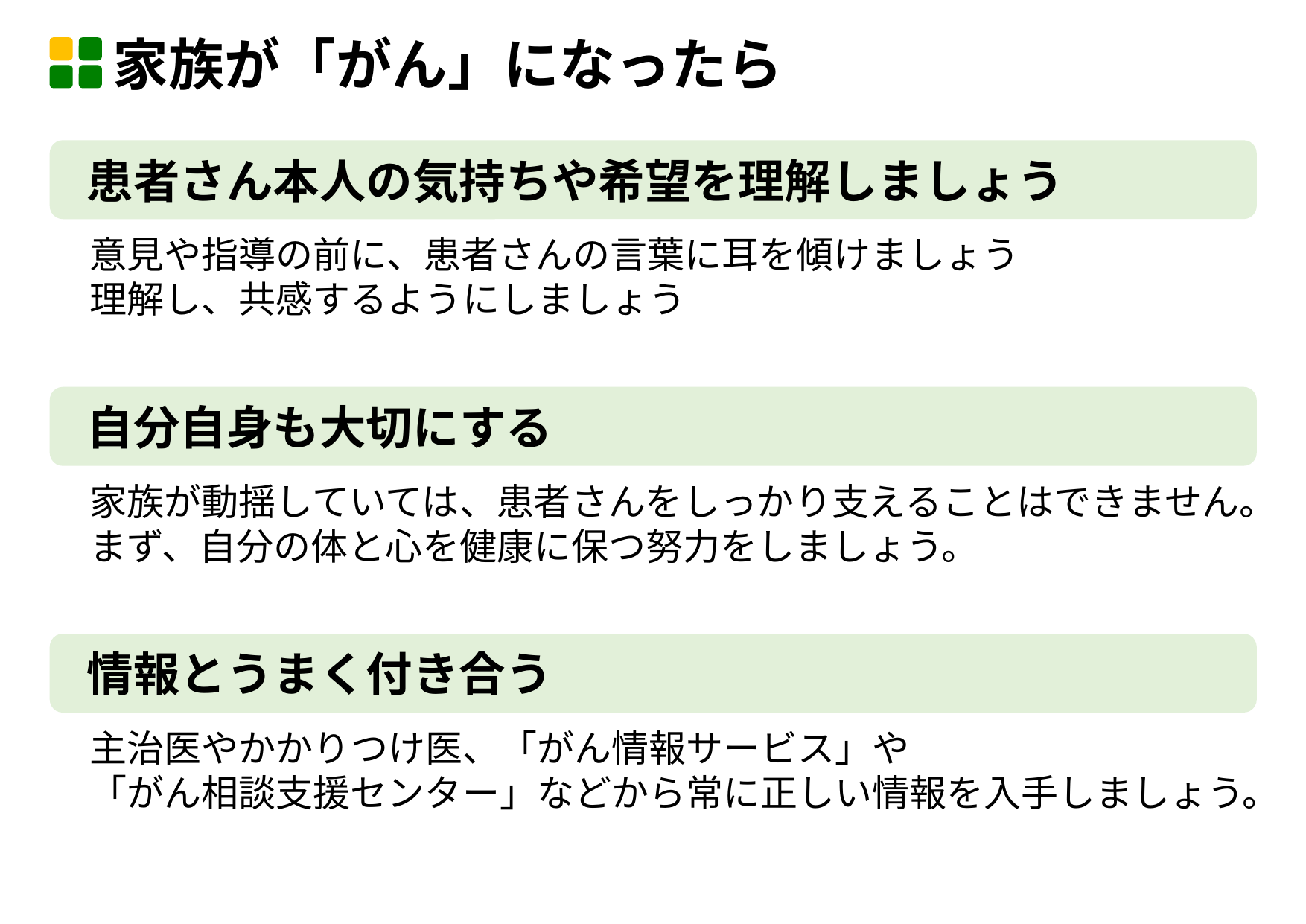

家族が「がん」になったら

患者さん本人の気持ちや希望を理解しましょう
意見や指導の前に、患者さんの言葉に耳を傾けましょう
理解し、共感するようにしましょう
自分自身も大切にする
家族が動揺していては、患者さんをしっかり支えることはできません。
まず、自分の体と心を健康に保つ努力をしましょう。
情報とうまく付き合う
主治医やかかりつけ医、「がん情報サービス」や
「がん相談支援センター」などから常に正しい情報を入手しましょう。